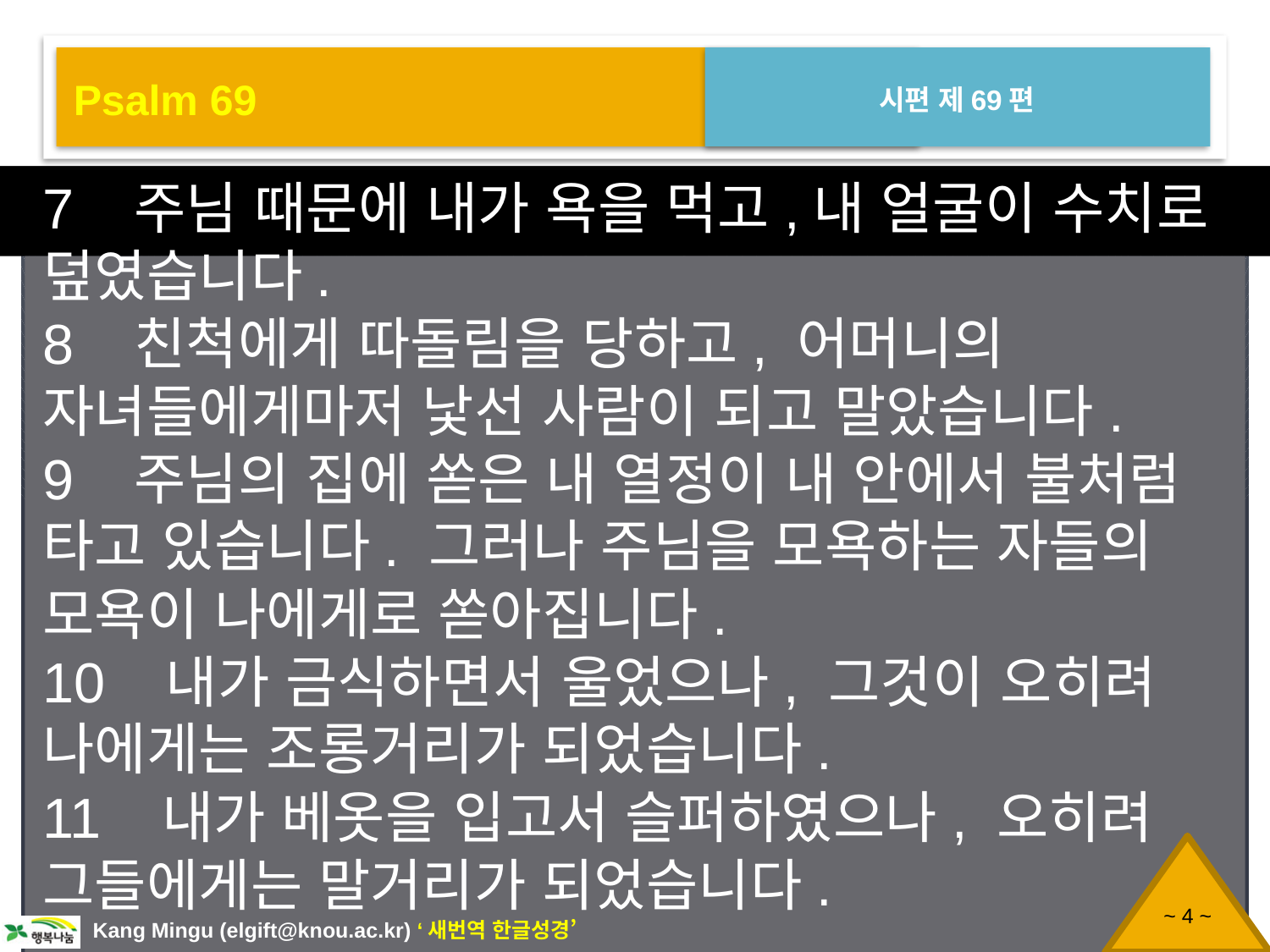

Psalm 69
시편 제69편
7   주님 때문에 내가 욕을 먹고,내 얼굴이 수치로 덮였습니다.
8   친척에게 따돌림을 당하고, 어머니의 자녀들에게마저 낯선 사람이 되고 말았습니다.
9   주님의 집에 쏟은 내 열정이 내 안에서 불처럼 타고 있습니다. 그러나 주님을 모욕하는 자들의 모욕이 나에게로 쏟아집니다.
10   내가 금식하면서 울었으나, 그것이 오히려 나에게는 조롱거리가 되었습니다.
11   내가 베옷을 입고서 슬퍼하였으나, 오히려 그들에게는 말거리가 되었습니다.